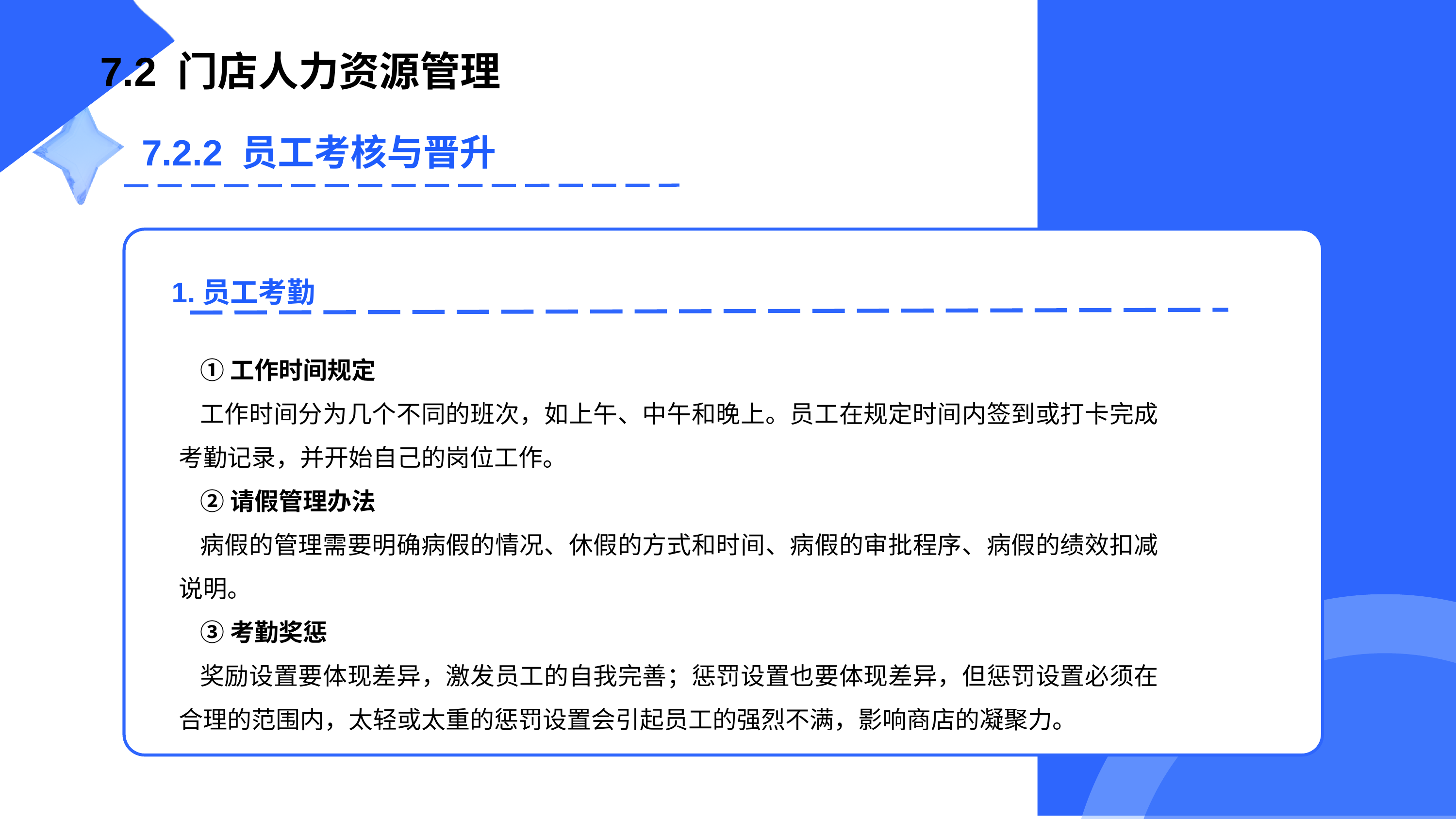

7.2 门店人力资源管理

7.2.2 员工考核与晋升

①工作时间规定
工作时间分为几个不同的班次，如上午、中午和晚上。员工在规定时间内签到或打卡完成考勤记录，并开始自己的岗位工作。
②请假管理办法
病假的管理需要明确病假的情况、休假的方式和时间、病假的审批程序、病假的绩效扣减说明。
③考勤奖惩
奖励设置要体现差异，激发员工的自我完善；惩罚设置也要体现差异，但惩罚设置必须在合理的范围内，太轻或太重的惩罚设置会引起员工的强烈不满，影响商店的凝聚力。
1.员工考勤